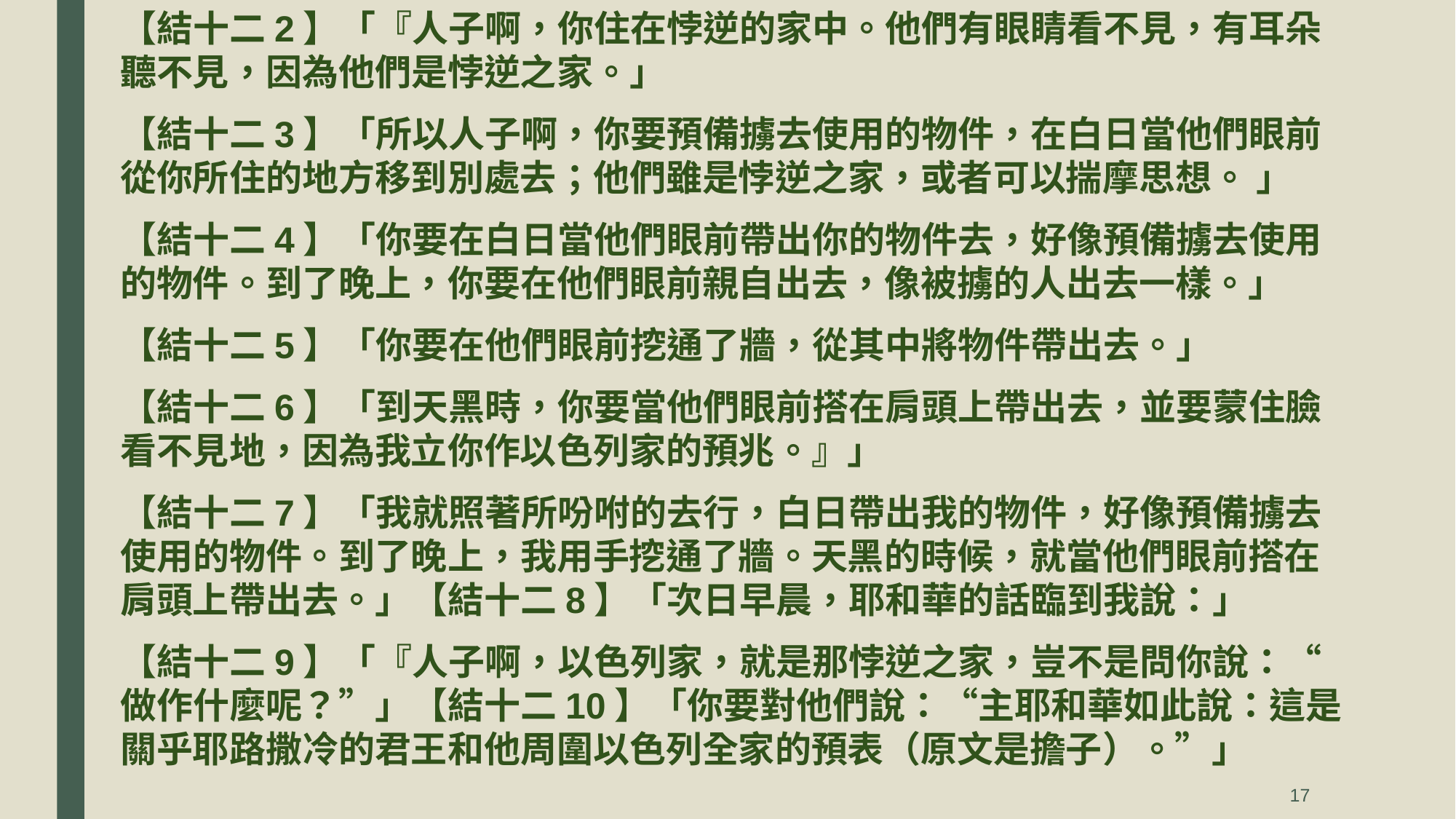

【結十二2】「『人子啊，你住在悖逆的家中。他們有眼睛看不見，有耳朵聽不見，因為他們是悖逆之家。」
【結十二3】「所以人子啊，你要預備擄去使用的物件，在白日當他們眼前從你所住的地方移到別處去；他們雖是悖逆之家，或者可以揣摩思想。 」
【結十二4】「你要在白日當他們眼前帶出你的物件去，好像預備擄去使用的物件。到了晚上，你要在他們眼前親自出去，像被擄的人出去一樣。」
【結十二5】「你要在他們眼前挖通了牆，從其中將物件帶出去。」
【結十二6】「到天黑時，你要當他們眼前搭在肩頭上帶出去，並要蒙住臉看不見地，因為我立你作以色列家的預兆。』」
【結十二7】「我就照著所吩咐的去行，白日帶出我的物件，好像預備擄去使用的物件。到了晚上，我用手挖通了牆。天黑的時候，就當他們眼前搭在肩頭上帶出去。」【結十二8】「次日早晨，耶和華的話臨到我說：」
【結十二9】「『人子啊，以色列家，就是那悖逆之家，豈不是問你說：“做作什麼呢？”」【結十二10】「你要對他們說：“主耶和華如此說：這是關乎耶路撒冷的君王和他周圍以色列全家的預表（原文是擔子）。”」
17